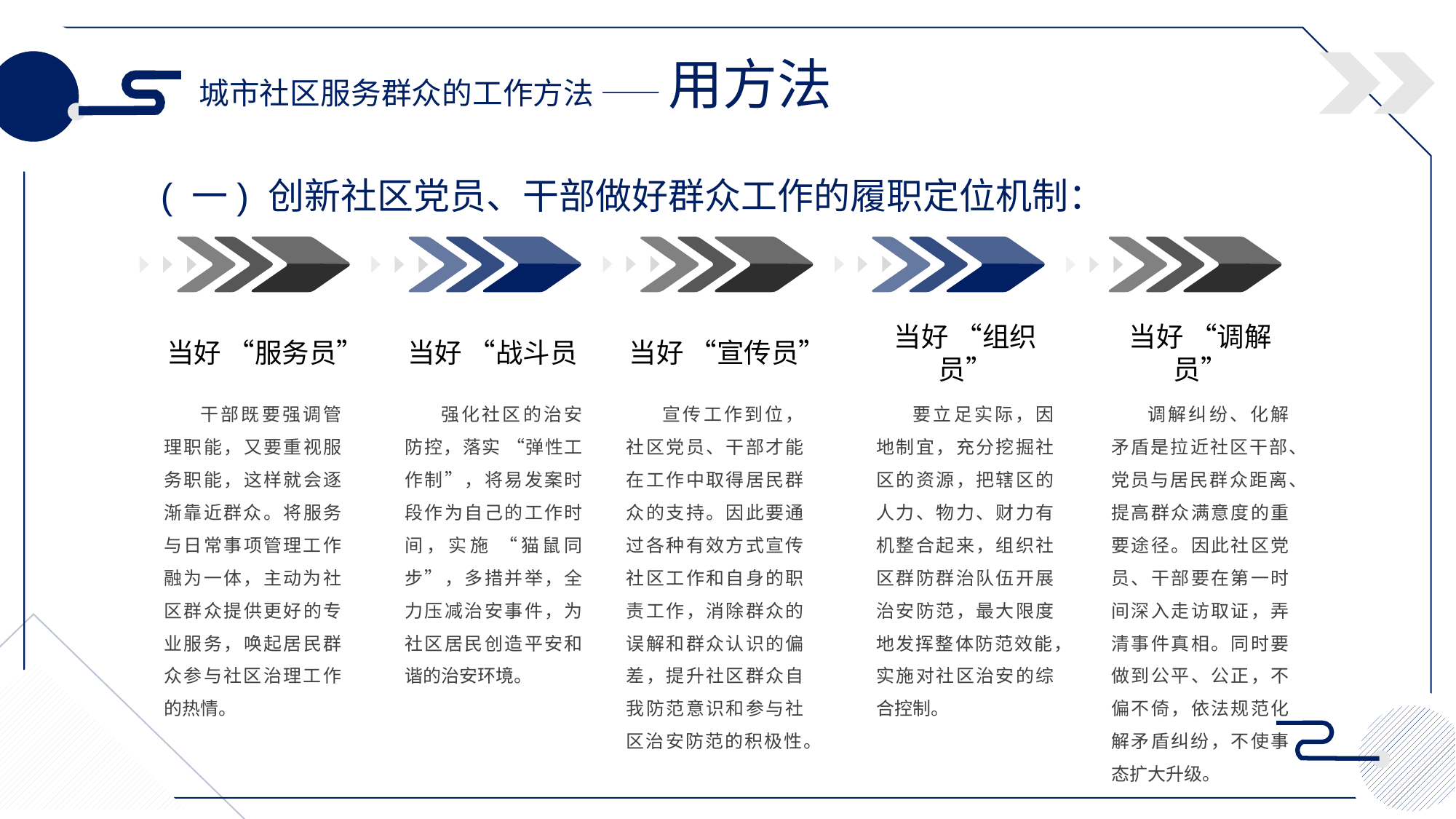

城市社区服务群众的工作方法 —— 用方法
 ( 一) 创新社区党员、干部做好群众工作的履职定位机制：

当好 “服务员”
当好 “战斗员
当好 “宣传员”
当好 “组织员”
当好 “调解员”
干部既要强调管理职能，又要重视服务职能，这样就会逐渐靠近群众。将服务与日常事项管理工作融为一体，主动为社区群众提供更好的专业服务，唤起居民群众参与社区治理工作的热情。
强化社区的治安防控，落实 “弹性工作制”，将易发案时段作为自己的工作时间，实施 “猫鼠同步”，多措并举，全力压减治安事件，为社区居民创造平安和谐的治安环境。
宣传工作到位，社区党员、干部才能在工作中取得居民群众的支持。因此要通过各种有效方式宣传社区工作和自身的职责工作，消除群众的误解和群众认识的偏差，提升社区群众自我防范意识和参与社区治安防范的积极性。
要立足实际，因地制宜，充分挖掘社区的资源，把辖区的人力、物力、财力有机整合起来，组织社区群防群治队伍开展治安防范，最大限度地发挥整体防范效能，实施对社区治安的综合控制。
调解纠纷、化解矛盾是拉近社区干部、党员与居民群众距离、提高群众满意度的重要途径。因此社区党员、干部要在第一时间深入走访取证，弄清事件真相。同时要做到公平、公正，不偏不倚，依法规范化解矛盾纠纷，不使事态扩大升级。